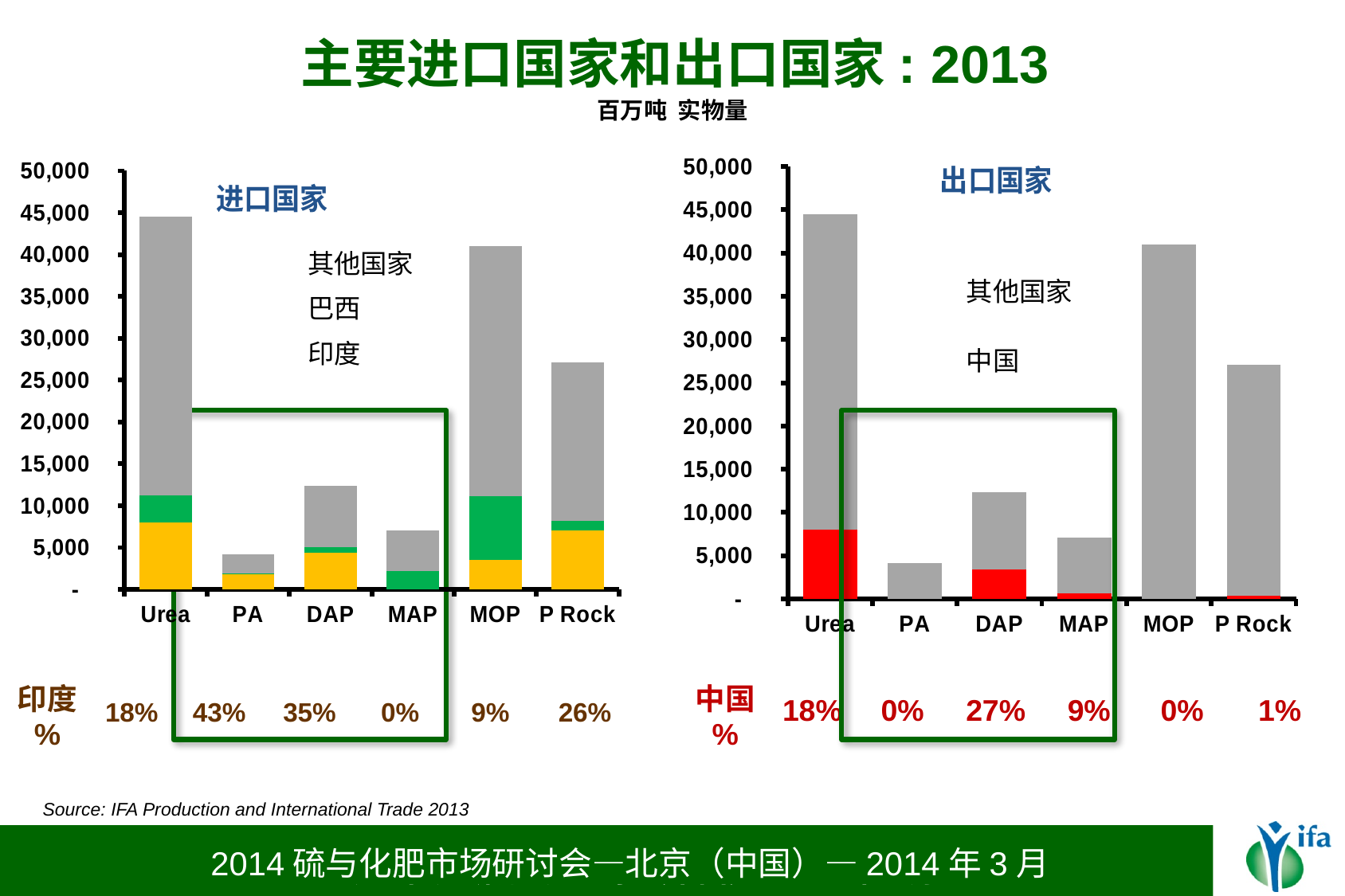

主要进口国家和出口国家: 2013
百万吨  实物量

### Chart: 出口国家

| Category | China | RoW |
|---|---|---|
| Urea | 8000.0 | 36500.0 |
| PA | None | 4180.0 |
| DAP | 3391.304347826087 | 8976.086956521729 |
| MAP | 615.3846153846154 | 6471.153846153862 |
| MOP | None | 41000.0 |
| P Rock | 400.0 | 26700.0 |

### Chart: 进口国家

| Category | India | Brazil | RoW |
|---|---|---|---|
| Urea | 8000.0 | 3200.0 | 33300.0 |
| PA | 1800.0 | 100.0 | 2280.0 |
| DAP | 4347.826086956536 | 739.1304347826084 | 7280.434782608677 |
| MAP | None | 2230.7692307692287 | 4855.769230769248 |
| MOP | 3500.0 | 7600.0 | 29900.0 |
| P Rock | 7000.0 | 1200.0 | 18900.0 |
其他国家
巴西
印度
其他国家
中国

| 印度 % | 18% | 43% | 35% | 0% | 9% | 26% |
| --- | --- | --- | --- | --- | --- | --- |
| 中国 % | 18% | 0% | 27% | 9% | 0% | 1% |
| --- | --- | --- | --- | --- | --- | --- |
Source: IFA Production and International Trade 2013